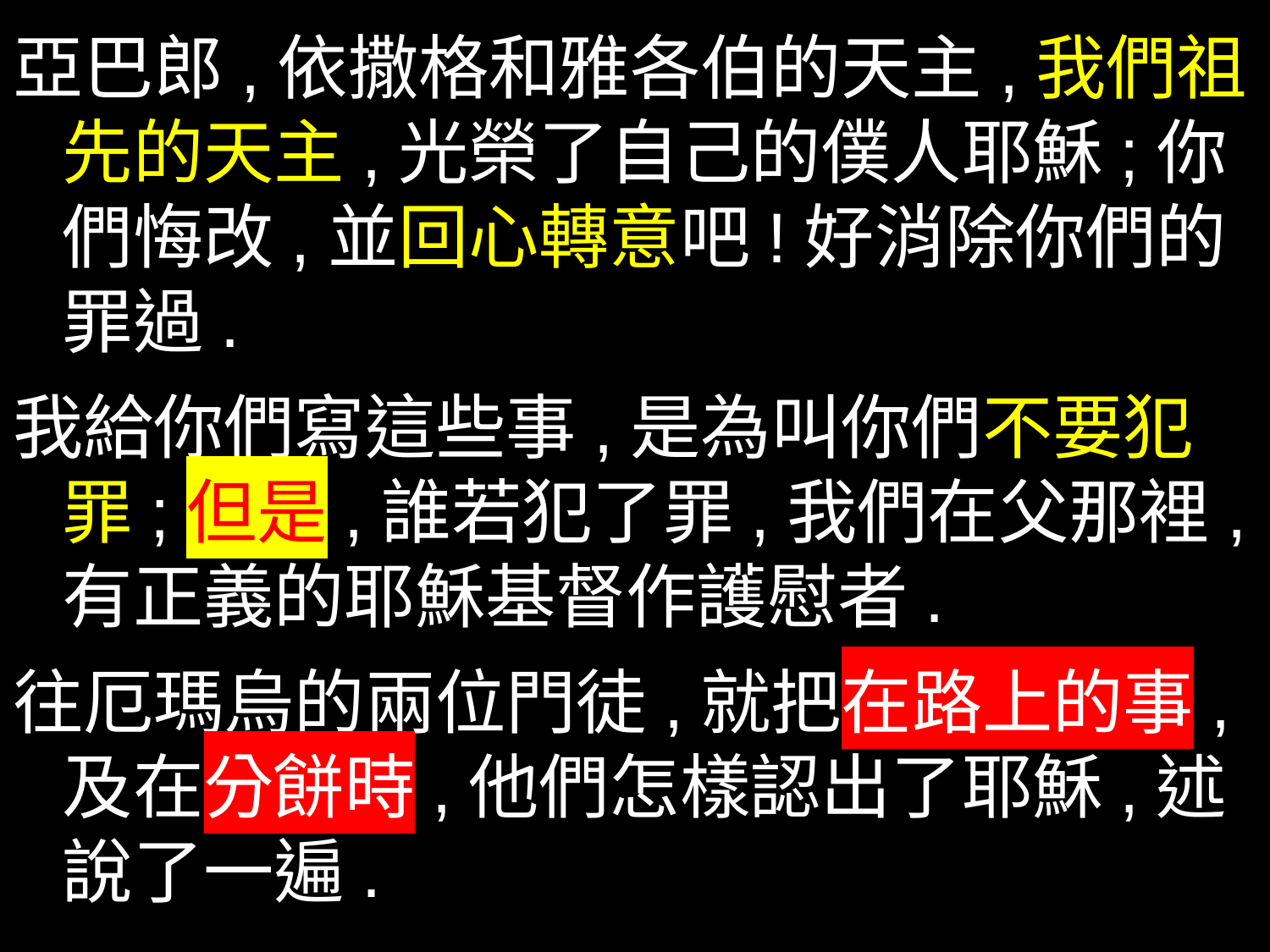

亞巴郎,依撒格和雅各伯的天主,我們祖先的天主,光榮了自己的僕人耶穌;你們悔改,並回心轉意吧!好消除你們的罪過.
我給你們寫這些事,是為叫你們不要犯罪;但是,誰若犯了罪,我們在父那裡,有正義的耶穌基督作護慰者.
往厄瑪烏的兩位門徒,就把在路上的事,及在分餅時,他們怎樣認出了耶穌,述說了一遍.